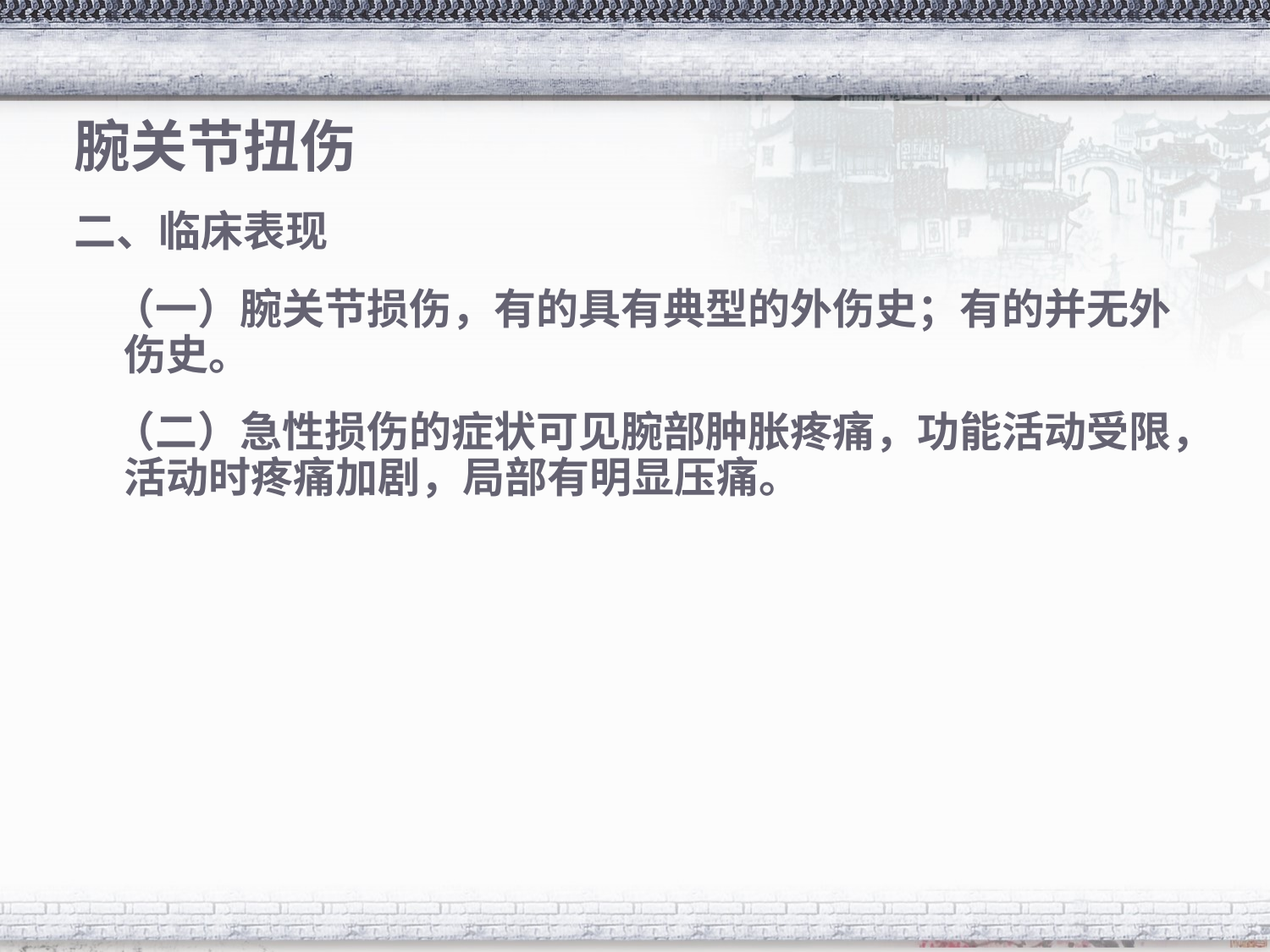

# 腕关节扭伤
二、临床表现
   （一）腕关节损伤，有的具有典型的外伤史；有的并无外伤史。
   （二）急性损伤的症状可见腕部肿胀疼痛，功能活动受限，活动时疼痛加剧，局部有明显压痛。